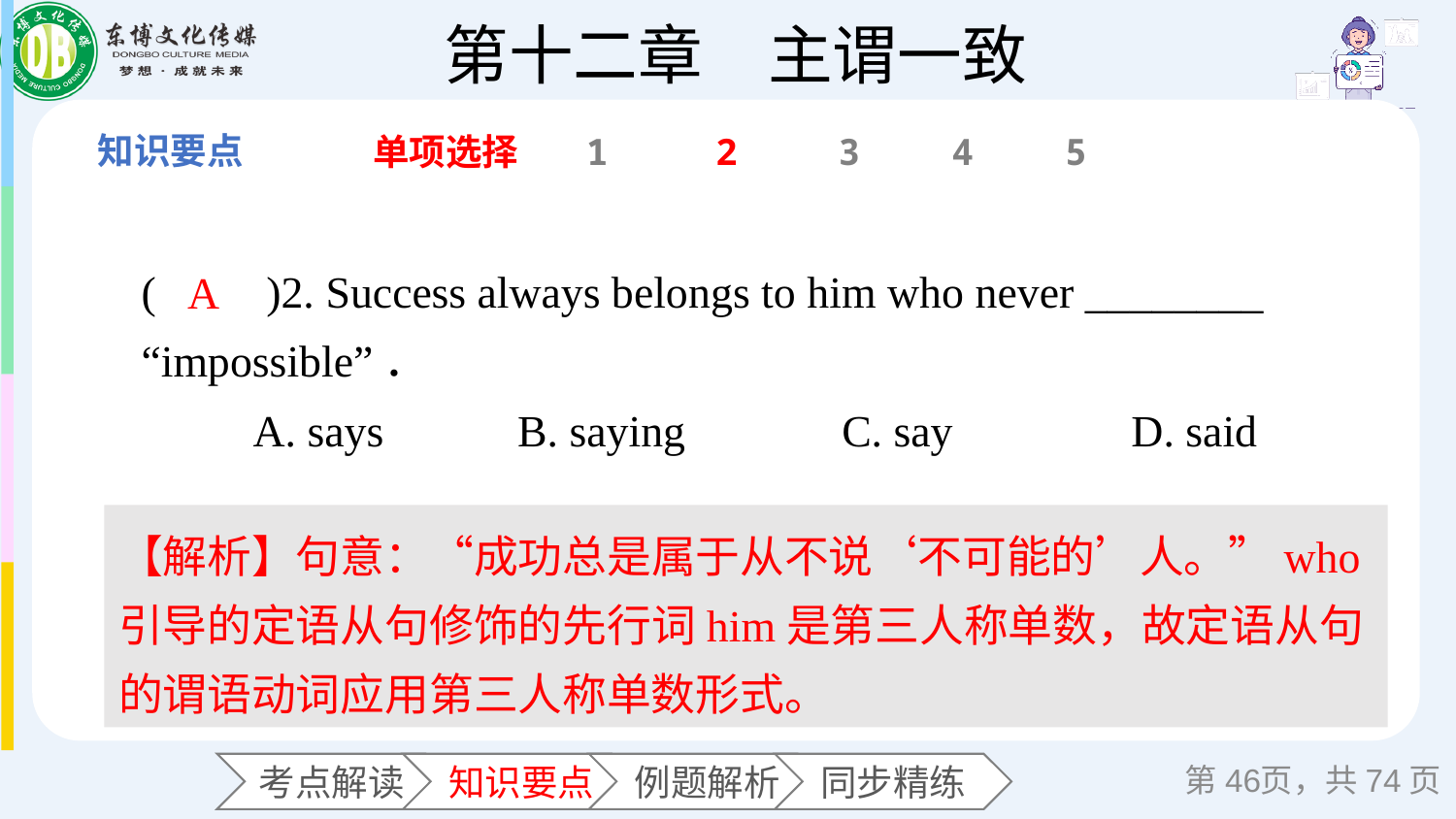

单项选择
1
2
3
4
5
(　　)2. Success always belongs to him who never ________ “impossible”．
          A. says            B. saying              C. say                D. said
A
【解析】句意：“成功总是属于从不说‘不可能的’人。”who引导的定语从句修饰的先行词him是第三人称单数，故定语从句的谓语动词应用第三人称单数形式。
第46页，共74页